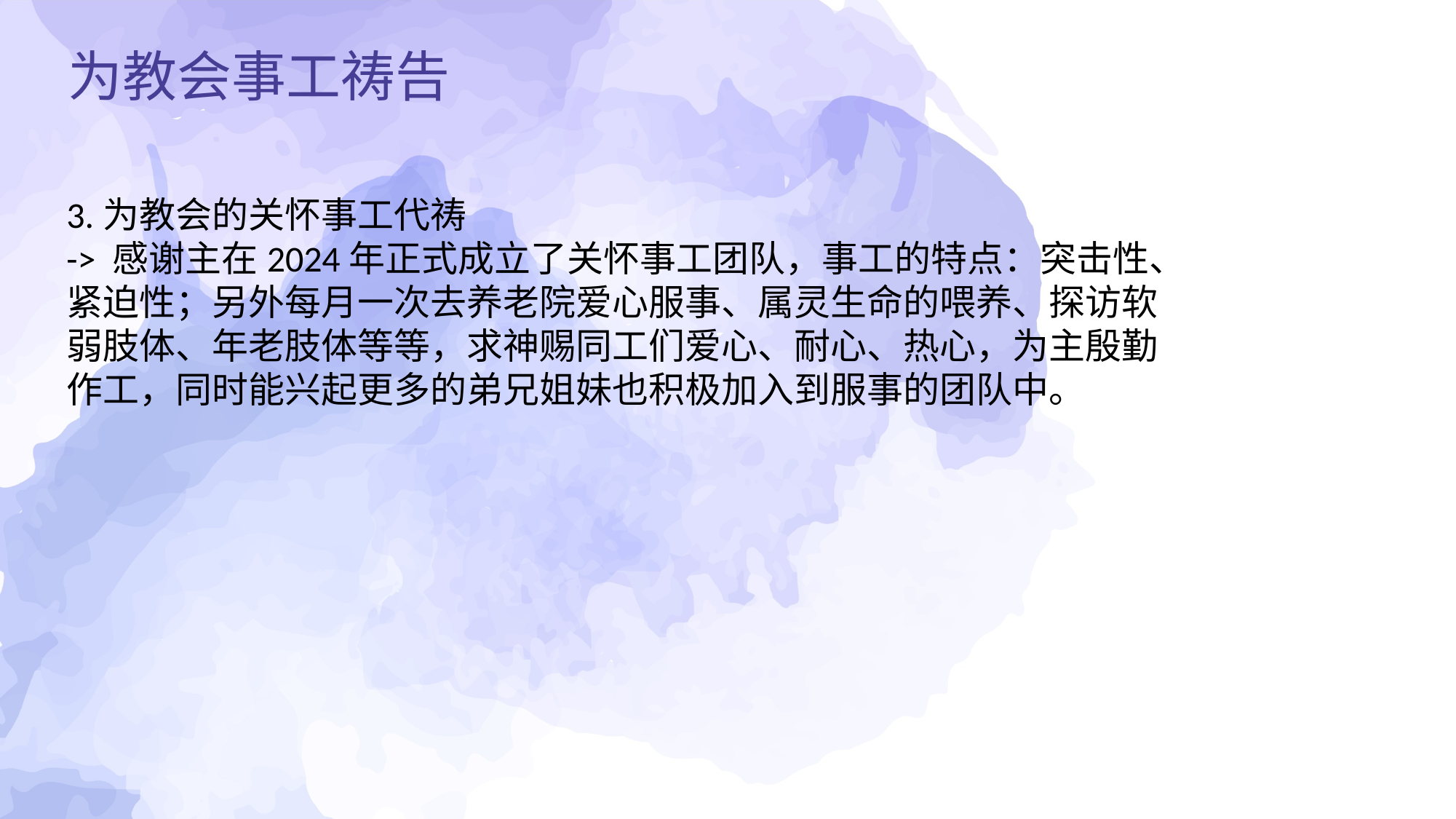

为教会事工祷告

3.为教会的关怀事工代祷
-> 感谢主在2024年正式成立了关怀事工团队，事工的特点：突击性、紧迫性；另外每月一次去养老院爱心服事、属灵生命的喂养、探访软弱肢体、年老肢体等等，求神赐同工们爱心、耐心、热心，为主殷勤作工，同时能兴起更多的弟兄姐妹也积极加入到服事的团队中。